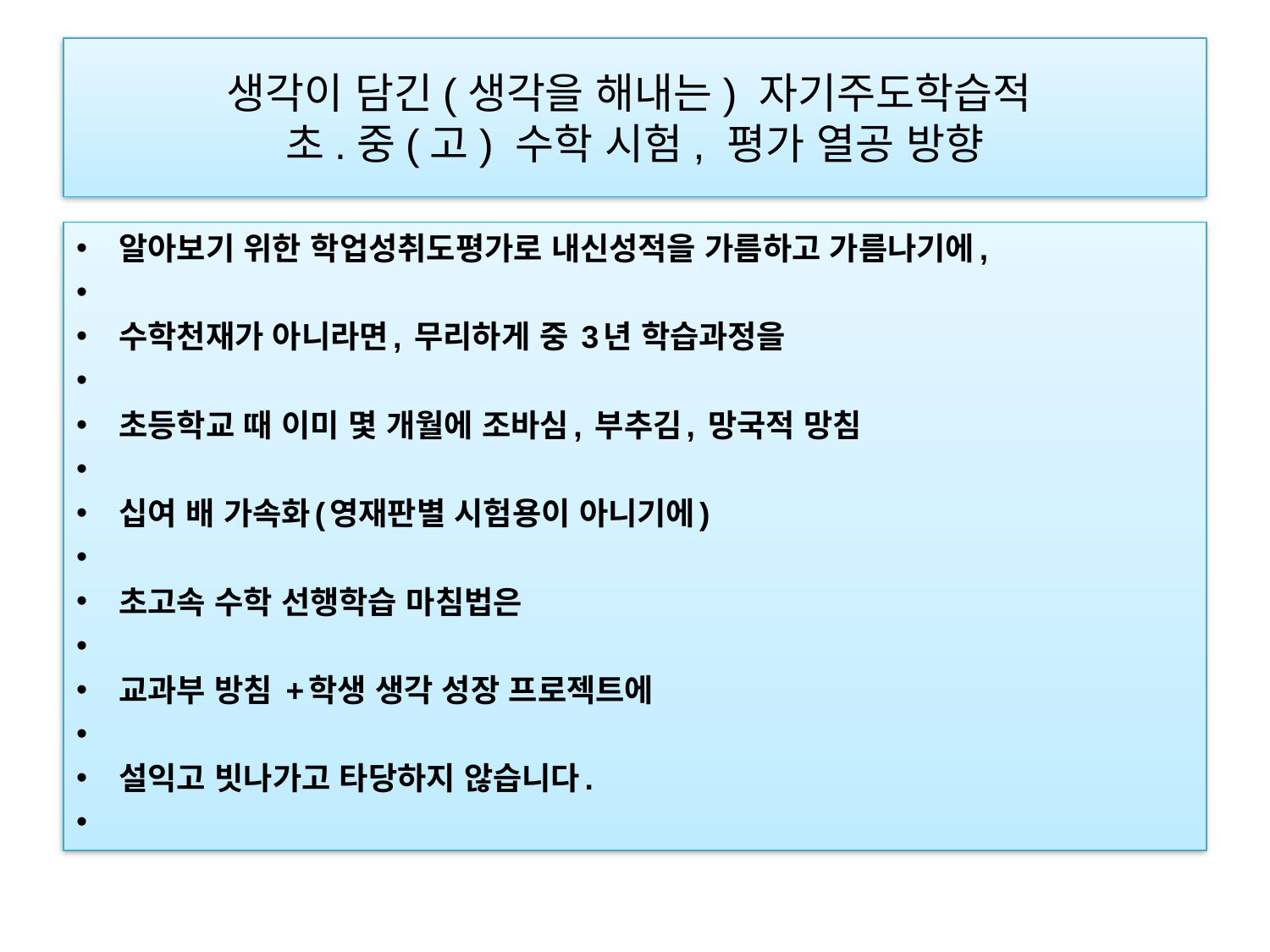

# 생각이 담긴(생각을 해내는) 자기주도학습적 초.중(고) 수학 시험, 평가 열공 방향
알아보기 위한 학업성취도평가로 내신성적을 가름하고 가름나기에,

수학천재가 아니라면, 무리하게 중 3년 학습과정을

초등학교 때 이미 몇 개월에 조바심, 부추김, 망국적 망침

십여 배 가속화(영재판별 시험용이 아니기에)

초고속 수학 선행학습 마침법은

교과부 방침 +학생 생각 성장 프로젝트에

설익고 빗나가고 타당하지 않습니다.